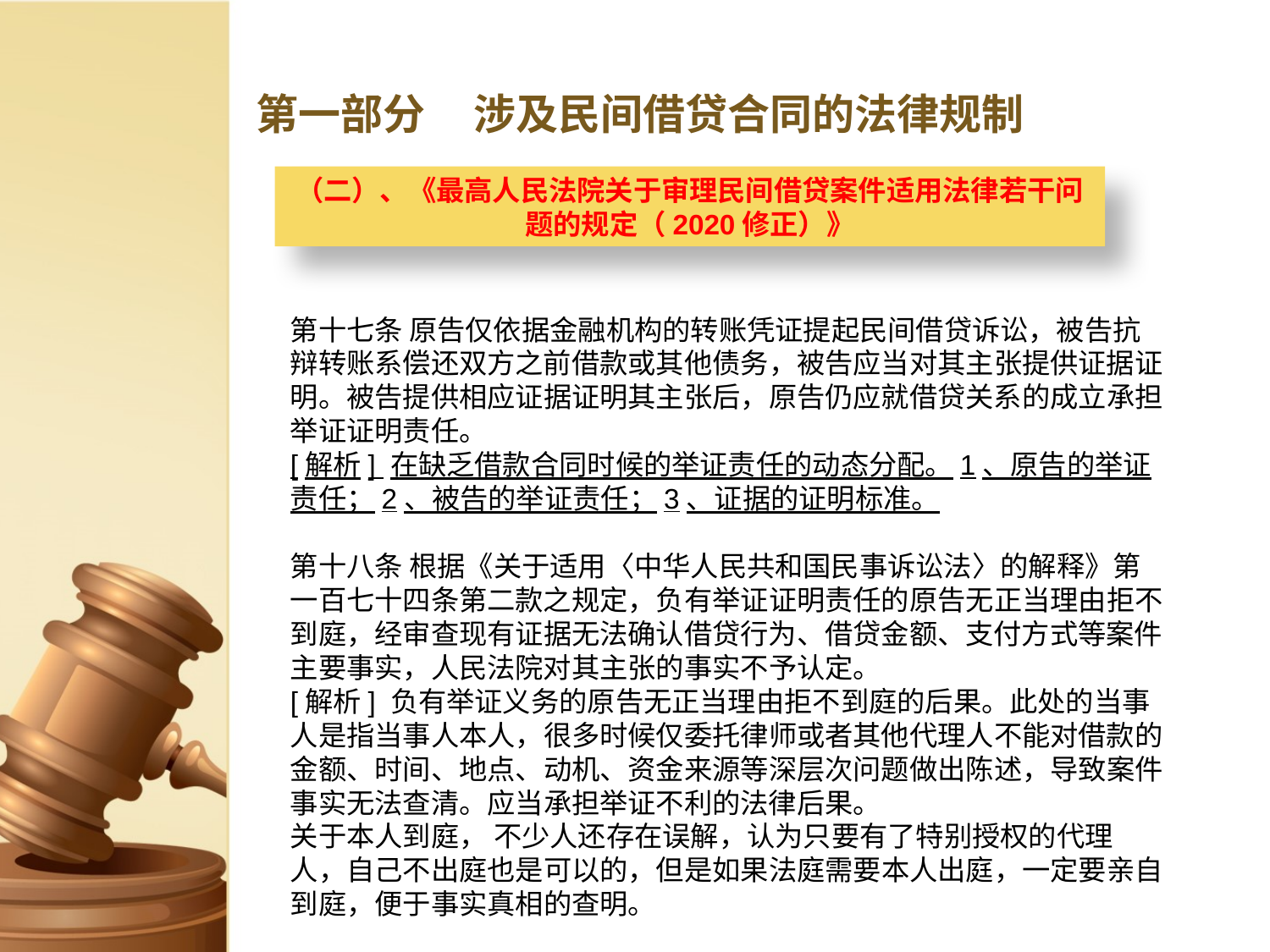

# 第一部分     涉及民间借贷合同的法律规制
（二）、《最高人民法院关于审理民间借贷案件适用法律若干问题的规定（2020修正）》

第十七条 原告仅依据金融机构的转账凭证提起民间借贷诉讼，被告抗辩转账系偿还双方之前借款或其他债务，被告应当对其主张提供证据证明。被告提供相应证据证明其主张后，原告仍应就借贷关系的成立承担举证证明责任。
[解析] 在缺乏借款合同时候的举证责任的动态分配。1、原告的举证责任；2、被告的举证责任；3、证据的证明标准。

第十八条 根据《关于适用〈中华人民共和国民事诉讼法〉的解释》第一百七十四条第二款之规定，负有举证证明责任的原告无正当理由拒不到庭，经审查现有证据无法确认借贷行为、借贷金额、支付方式等案件主要事实，人民法院对其主张的事实不予认定。
[解析] 负有举证义务的原告无正当理由拒不到庭的后果。此处的当事人是指当事人本人，很多时候仅委托律师或者其他代理人不能对借款的金额、时间、地点、动机、资金来源等深层次问题做出陈述，导致案件事实无法查清。应当承担举证不利的法律后果。
关于本人到庭， 不少人还存在误解，认为只要有了特别授权的代理人，自己不出庭也是可以的，但是如果法庭需要本人出庭，一定要亲自到庭，便于事实真相的查明。